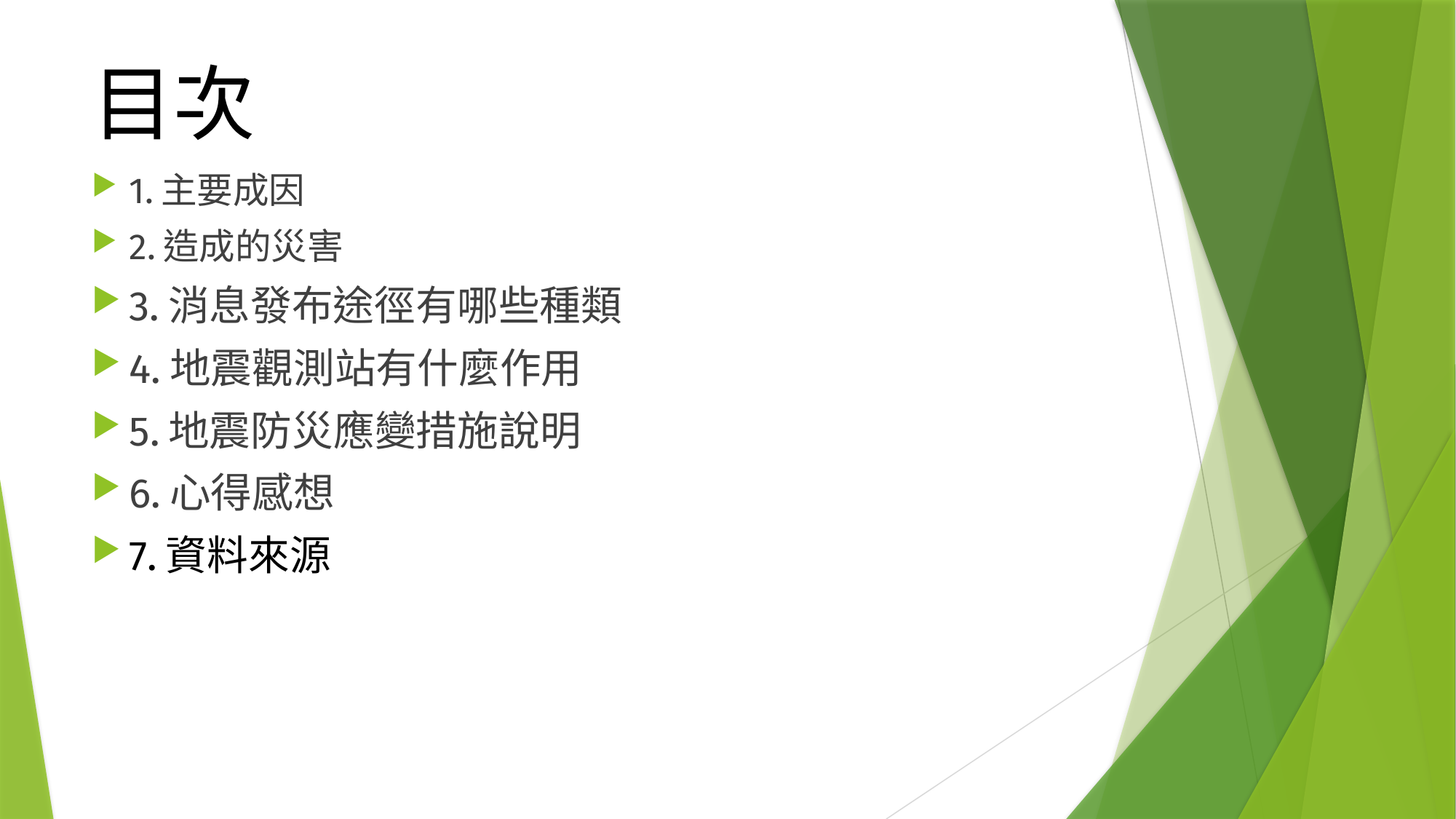

# 目次
1.主要成因
2.造成的災害
3.消息發布途徑有哪些種類
4.地震觀測站有什麼作用
5.地震防災應變措施說明
6.心得感想
7.資料來源